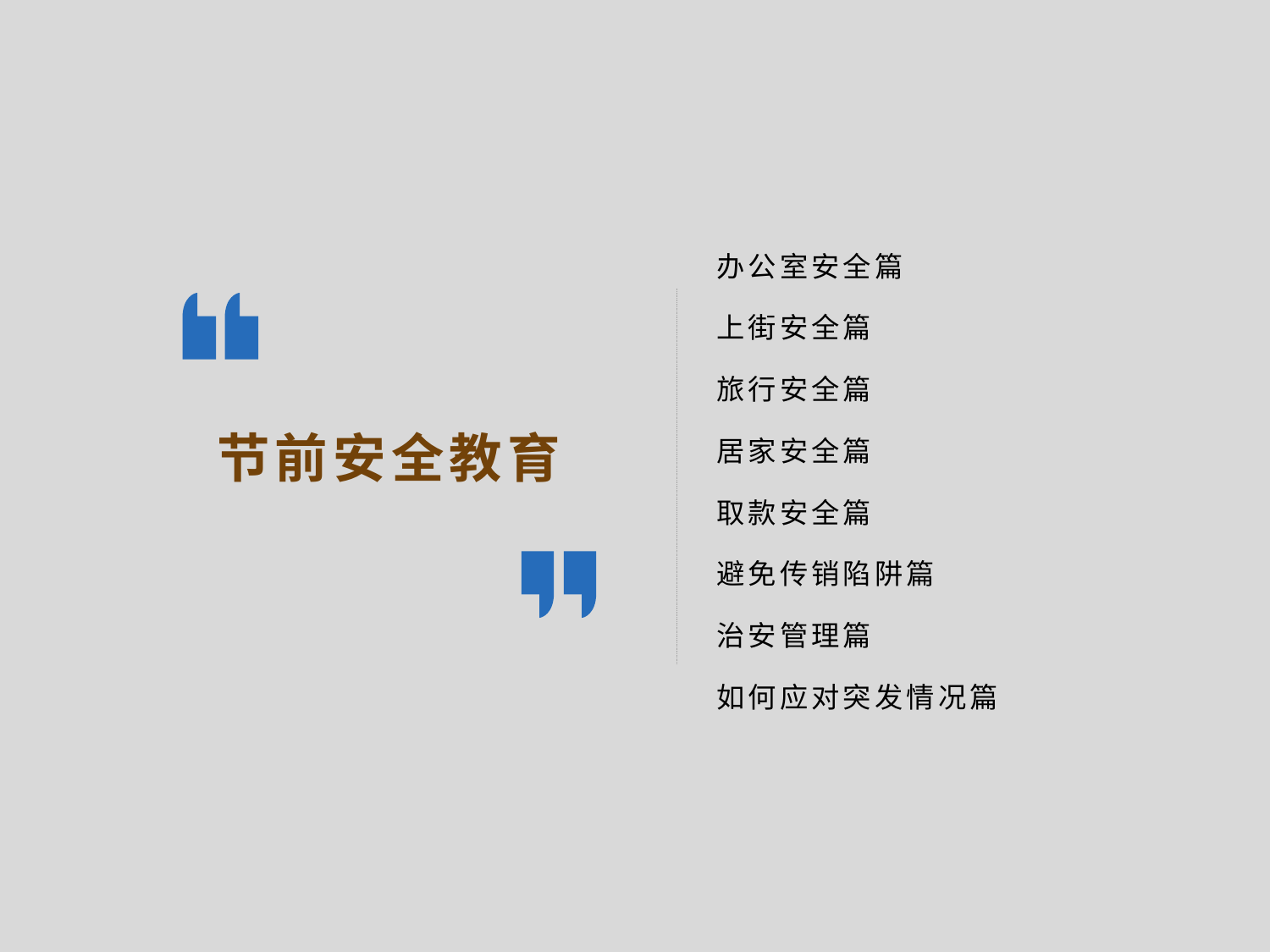

办公室安全篇
上街安全篇
旅行安全篇
居家安全篇
取款安全篇
避免传销陷阱篇
治安管理篇
如何应对突发情况篇

节前安全教育